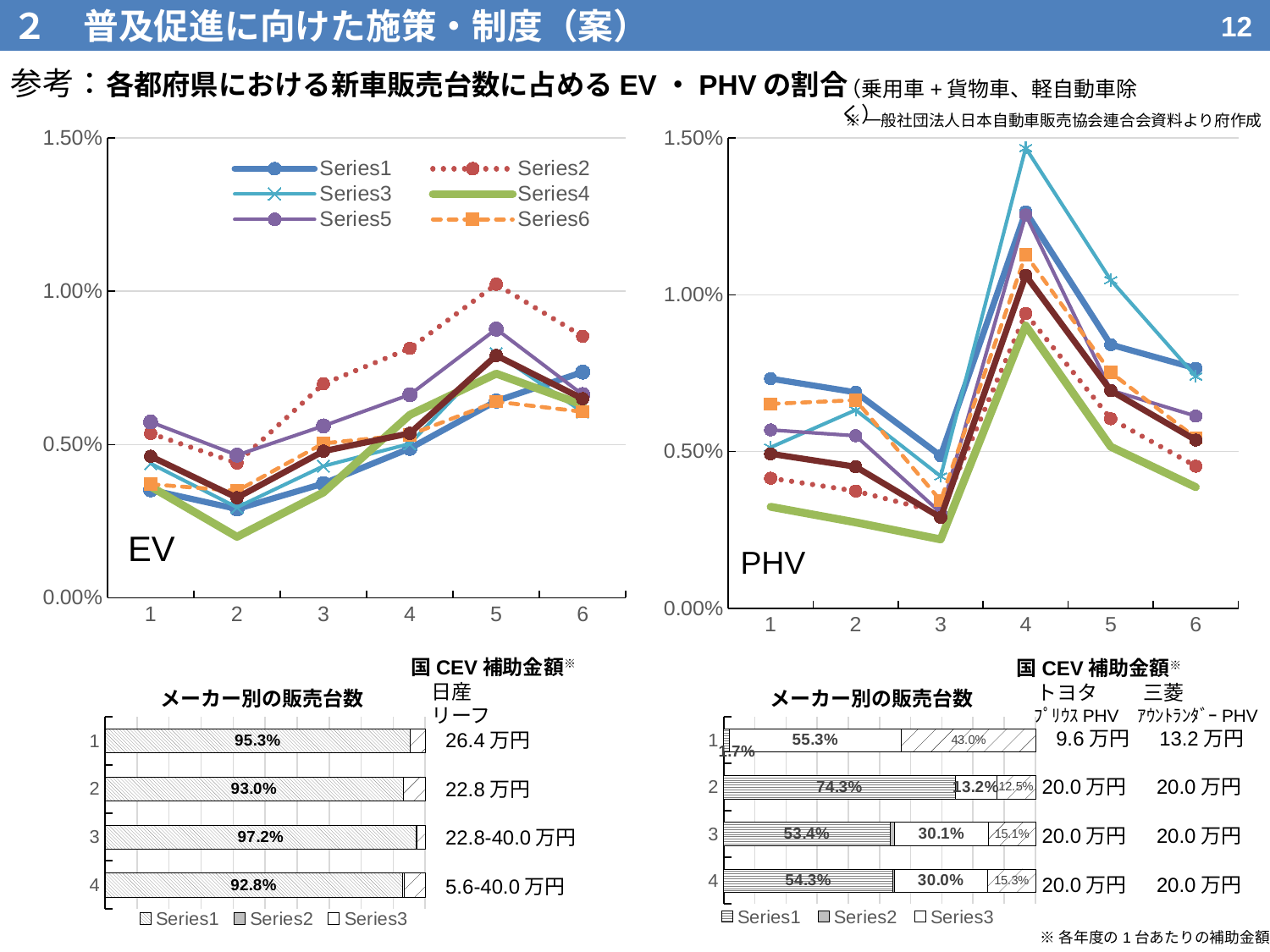

２　普及促進に向けた施策・制度（案）
12
参考：各都府県における新車販売台数に占めるEV・PHVの割合
（乗用車+貨物車、軽自動車除く）
※一般社団法人日本自動車販売協会連合会資料より府作成

### Chart

| Category |  |  |  |  |  |  |  |
|---|---|---|---|---|---|---|---|

### Chart

| Category |  |  |  |  |  |  |  |
|---|---|---|---|---|---|---|---|
EV
PHV
国CEV補助金額※
　日産
　リーフ
 　26.4万円

 　22.8万円

 　22.8-40.0万円

 　5.6-40.0万円
国CEV補助金額※
　トヨタ　　 三菱
　ﾌﾟﾘｳｽPHV   ｱｳﾝﾄﾗﾝﾀﾞｰPHV
  　9.6万円　 13.2万円

　20.0万円 　20.0万円

　20.0万円　 20.0万円

　20.0万円　 20.0万円
メーカー別の販売台数
メーカー別の販売台数

### Chart

| Category |  |  |  |  |
|---|---|---|---|---|

### Chart

| Category |  |  |  |  |
|---|---|---|---|---|
※各年度の1台あたりの補助金額